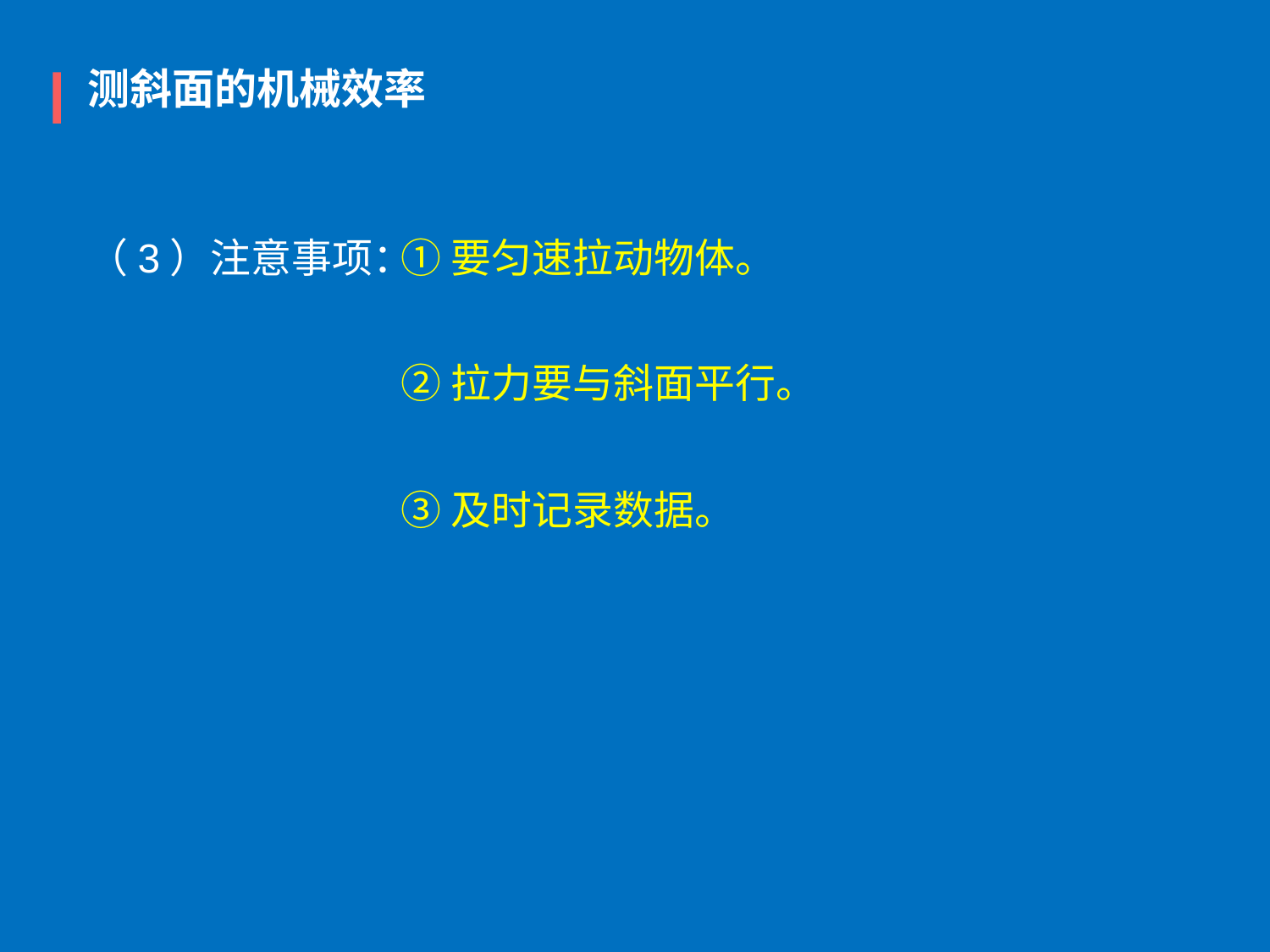

测斜面的机械效率

（3）注意事项：
①要匀速拉动物体。
②拉力要与斜面平行。
③及时记录数据。